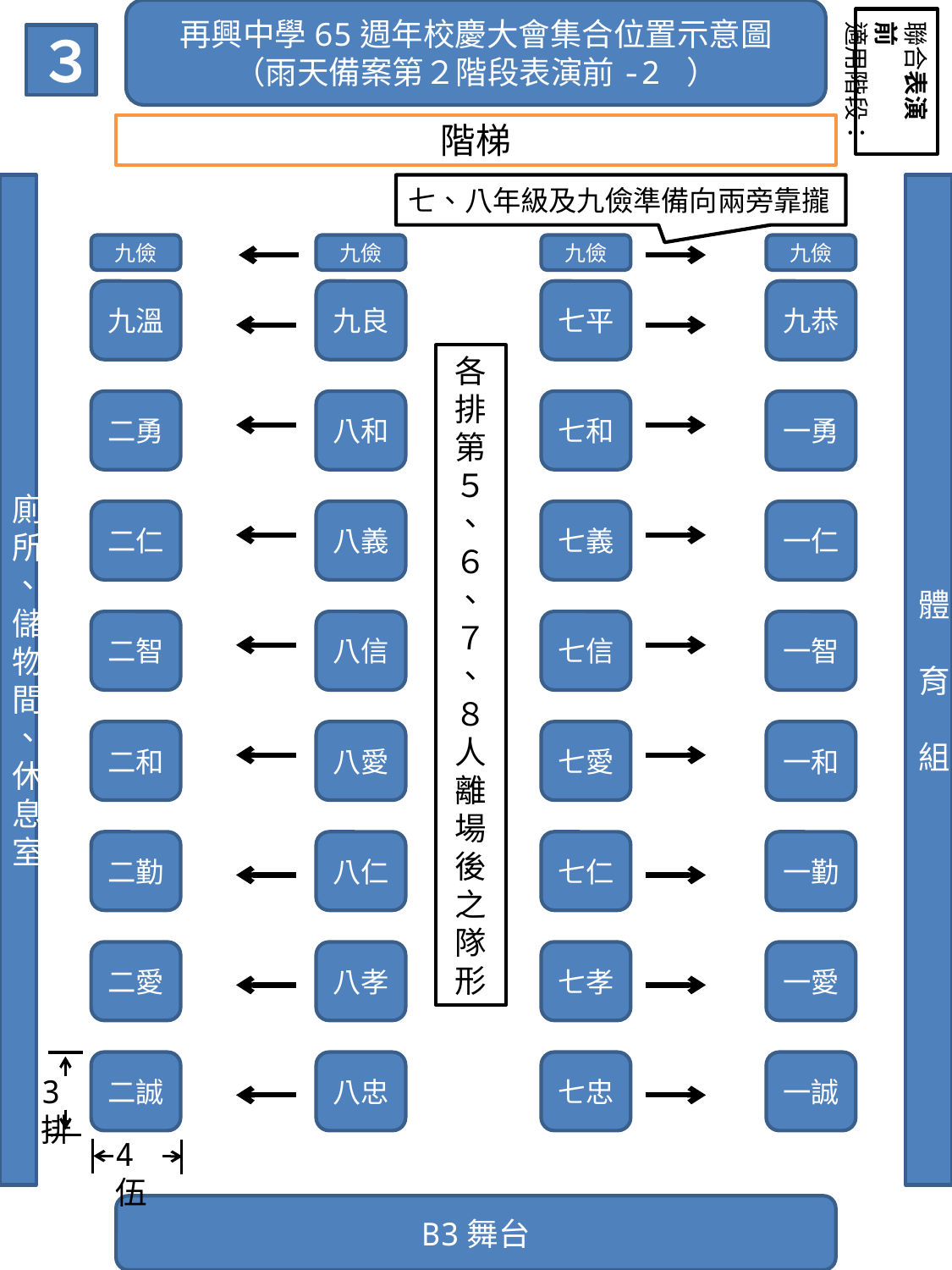

再興中學65週年校慶大會集合位置示意圖
（雨天備案第２階段表演前-2 ）
聯合表演前
適用階段：
３
階梯
廁所、儲物間、休息室
七、八年級及九儉準備向兩旁靠攏
體

育

組
九儉
九溫
二勇
二仁
二智
二和
二勤
二愛
二誠
九儉
九良
八和
八義
八信
八愛
八仁
八孝
八忠
九儉
七平
七和
七義
七信
七愛
七仁
七孝
七忠
九儉
九恭
一勇
一仁
一智
一和
一勤
一愛
一誠
各排第５
、６
、７
、８人離場後之隊形
3排
4伍
B3舞台